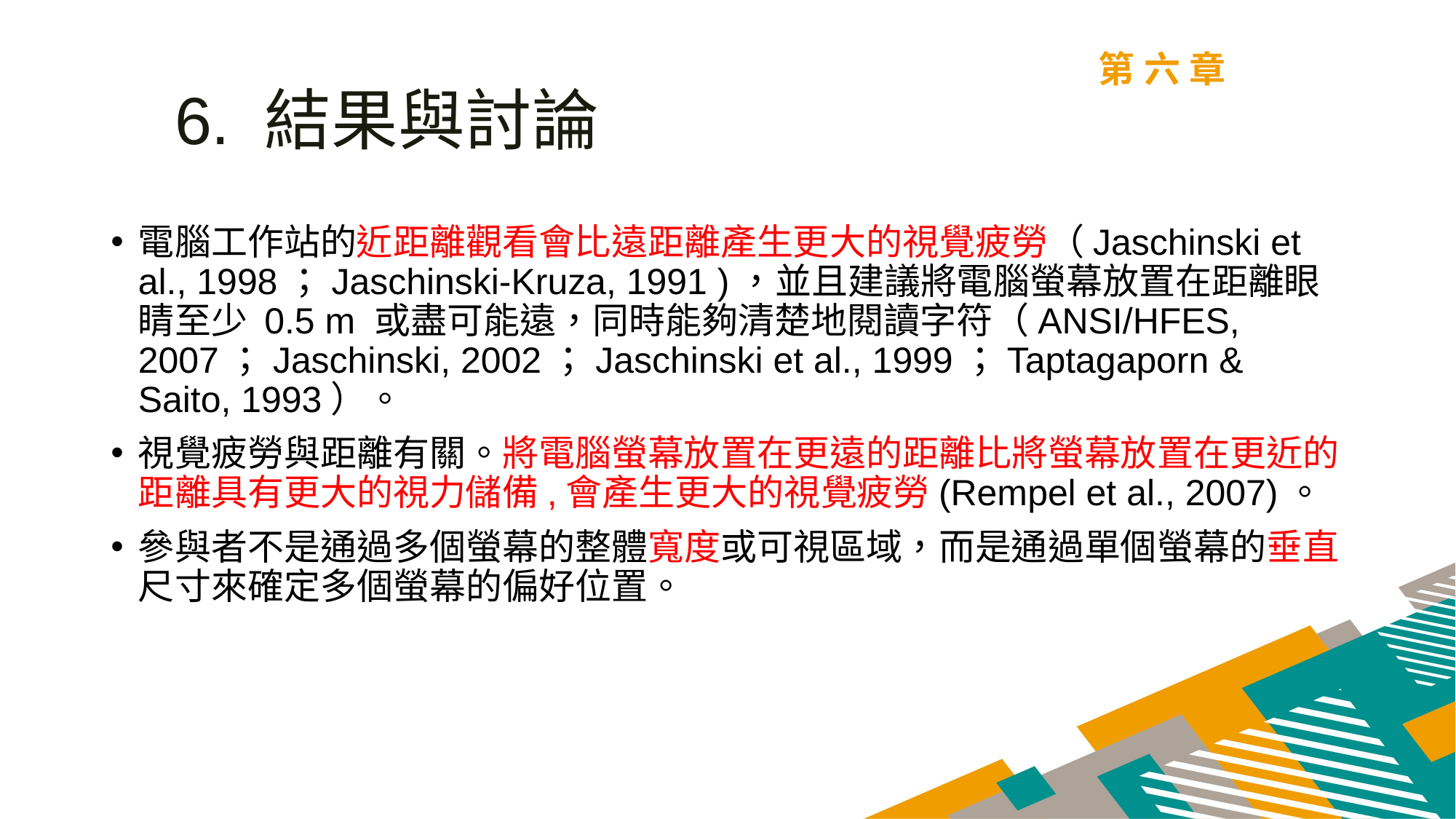

第六章
6. 結果與討論
電腦工作站的近距離觀看會比遠距離產生更大的視覺疲勞（Jaschinski et al., 1998；Jaschinski-Kruza, 1991 )，並且建議將電腦螢幕放置在距離眼睛至少 0.5 m 或盡可能遠，同時能夠清楚地閱讀字符（ANSI/HFES, 2007；Jaschinski, 2002；Jaschinski et al., 1999；Taptagaporn & Saito, 1993）。
視覺疲勞與距離有關。將電腦螢幕放置在更遠的距離比將螢幕放置在更近的距離具有更大的視力儲備,會產生更大的視覺疲勞(Rempel et al., 2007)。
參與者不是通過多個螢幕的整體寬度或可視區域，而是通過單個螢幕的垂直尺寸來確定多個螢幕的偏好位置。